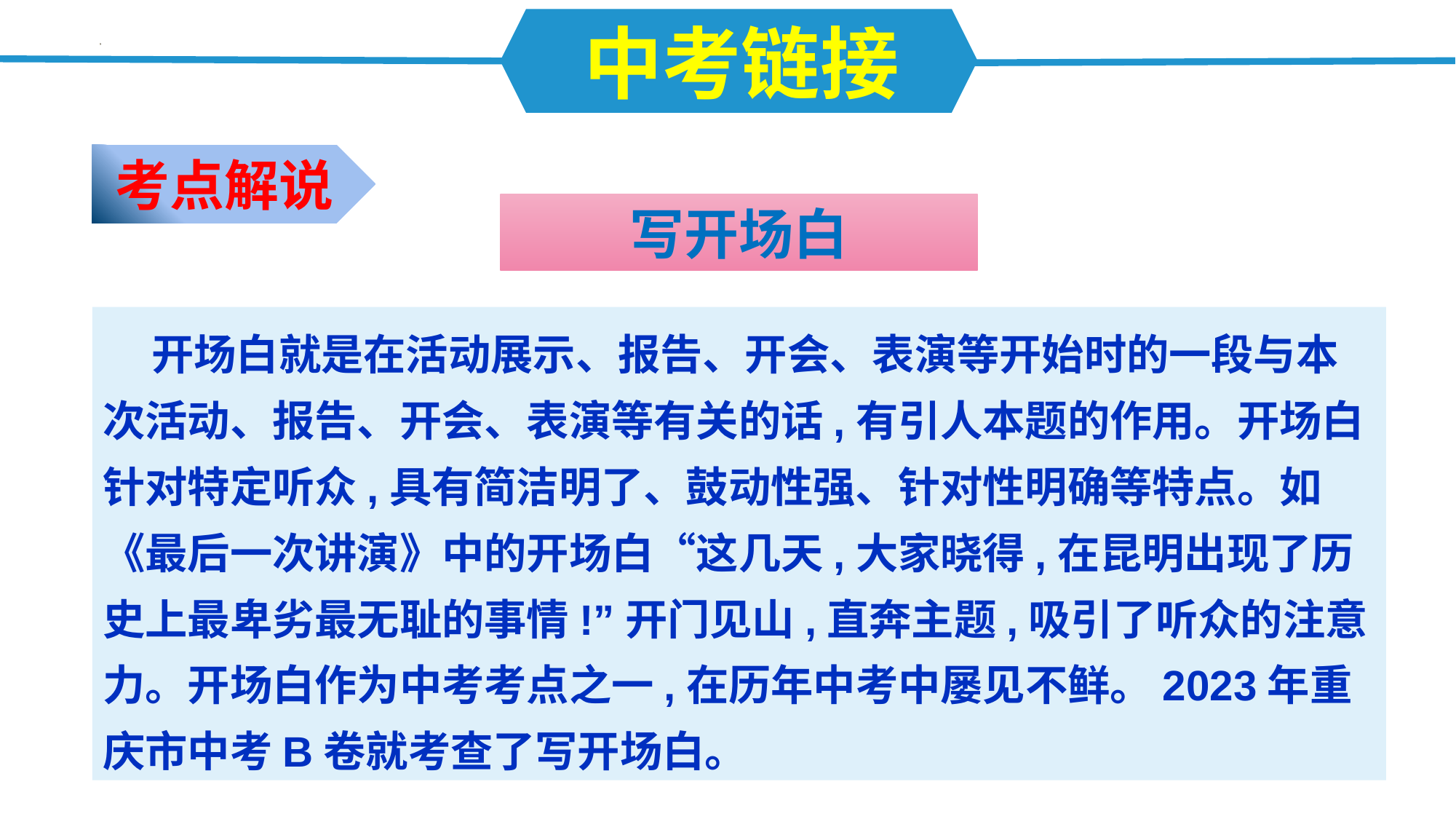

中考链接

考点解说
写开场白
    开场白就是在活动展示、报告、开会、表演等开始时的一段与本次活动、报告、开会、表演等有关的话,有引人本题的作用。开场白针对特定听众,具有简洁明了、鼓动性强、针对性明确等特点。如《最后一次讲演》中的开场白“这几天,大家晓得,在昆明出现了历史上最卑劣最无耻的事情!”开门见山,直奔主题,吸引了听众的注意力。开场白作为中考考点之一,在历年中考中屡见不鲜。2023年重庆市中考B卷就考查了写开场白。